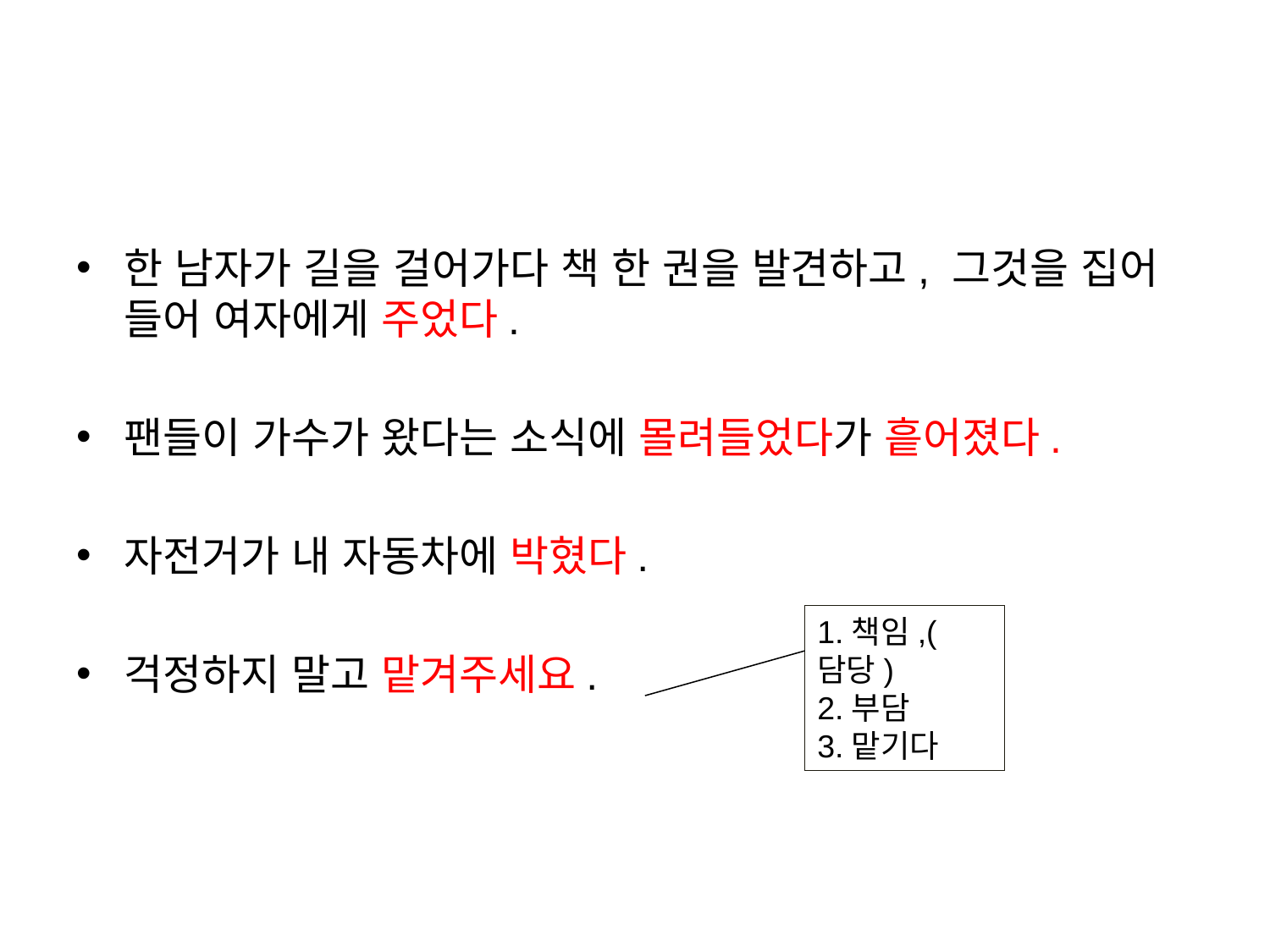

한 남자가 길을 걸어가다 책 한 권을 발견하고, 그것을 집어 들어 여자에게 주었다.

팬들이 가수가 왔다는 소식에 몰려들었다가 흩어졌다.

자전거가 내 자동차에 박혔다.

걱정하지 말고 맡겨주세요.
1.책임,(담당)
2.부담
3.맡기다